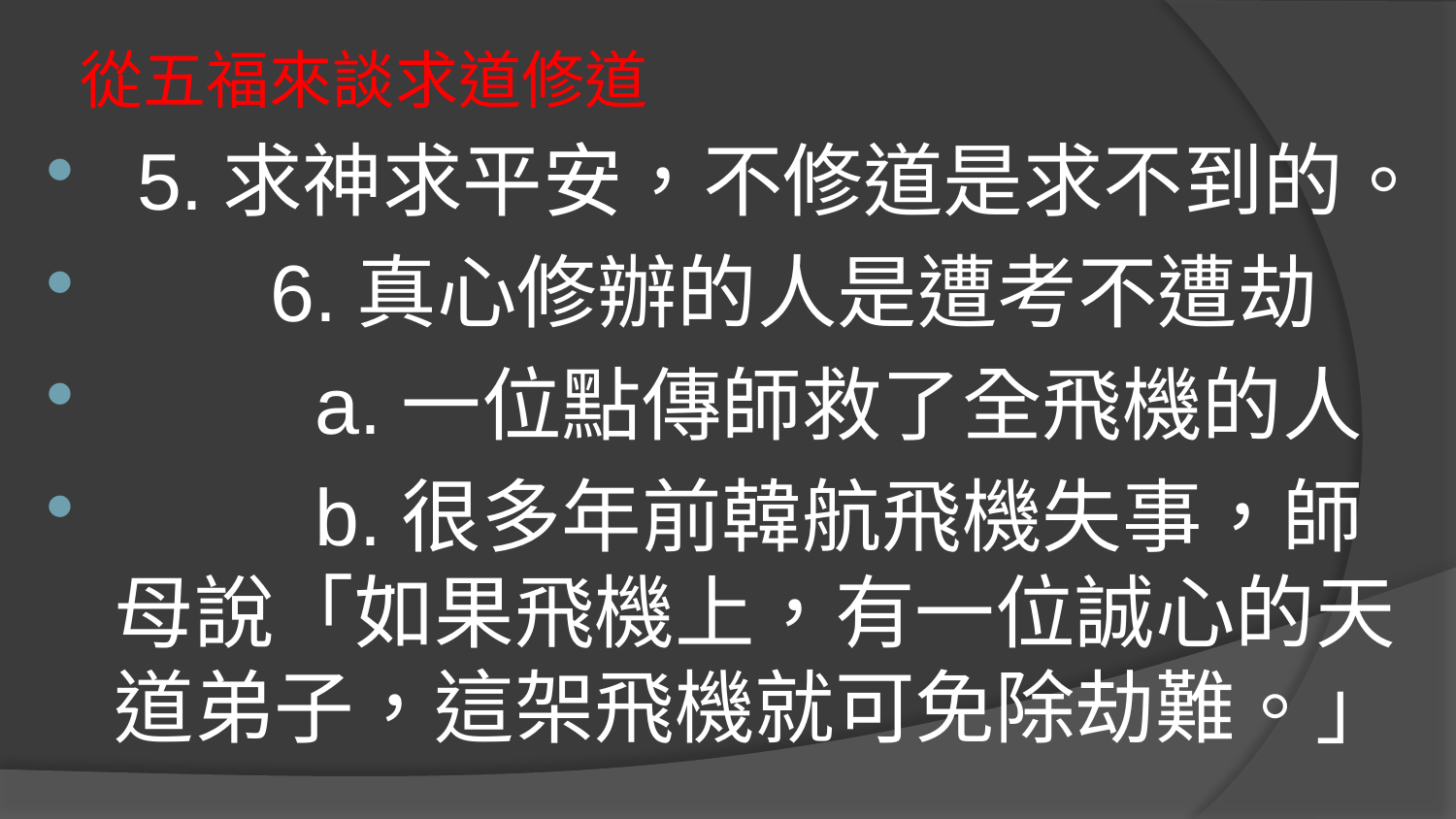

# 從五福來談求道修道
 5.求神求平安，不修道是求不到的。
       6.真心修辦的人是遭考不遭劫
         a.一位點傳師救了全飛機的人
         b.很多年前韓航飛機失事，師母說「如果飛機上，有一位誠心的天道弟子，這架飛機就可免除劫難。」